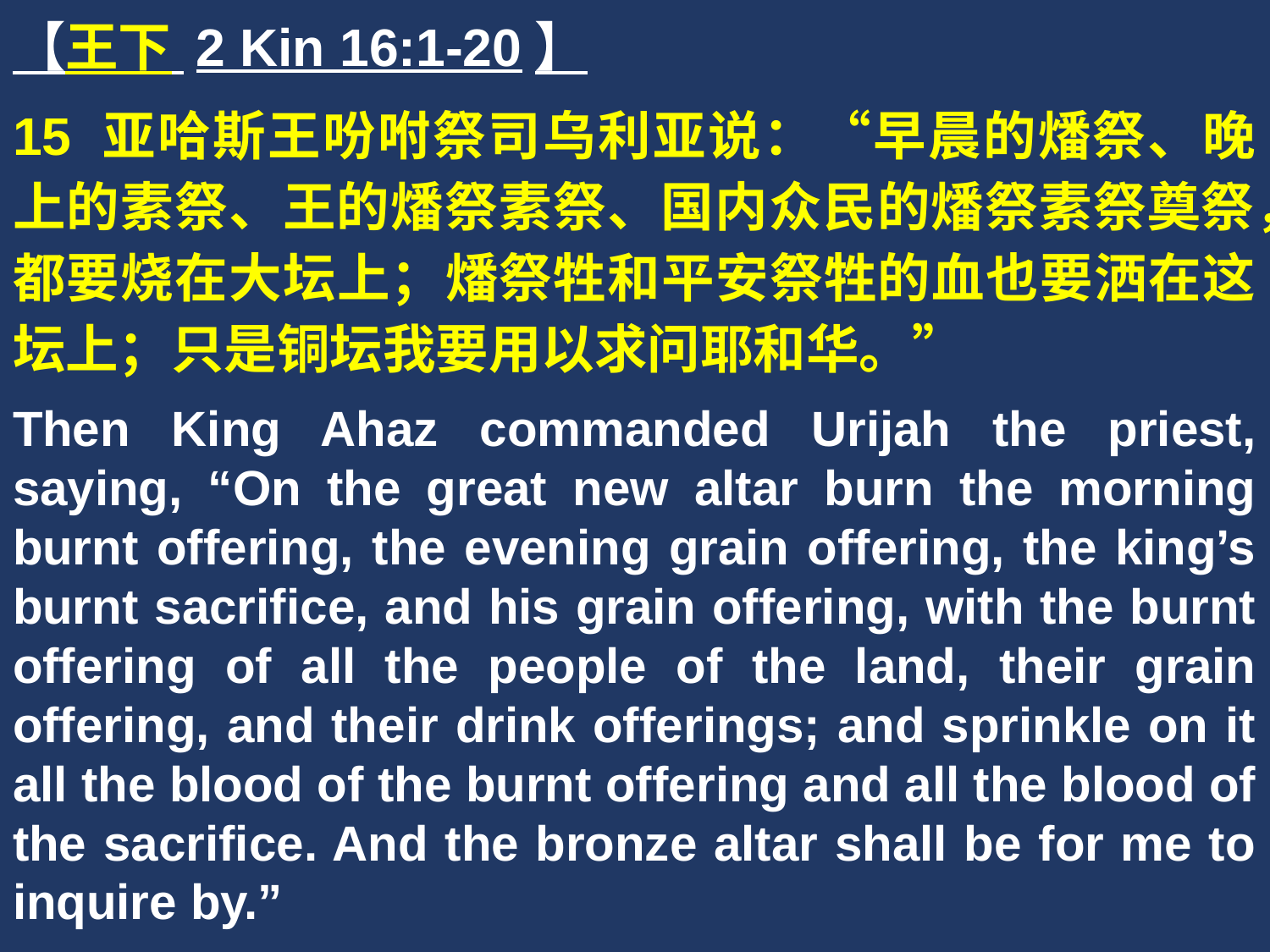

【王下 2 Kin 16:1-20】
15 亚哈斯王吩咐祭司乌利亚说：“早晨的燔祭、晚上的素祭、王的燔祭素祭、国内众民的燔祭素祭奠祭，都要烧在大坛上；燔祭牲和平安祭牲的血也要洒在这坛上；只是铜坛我要用以求问耶和华。”
Then King Ahaz commanded Urijah the priest, saying, “On the great new altar burn the morning burnt offering, the evening grain offering, the king’s burnt sacrifice, and his grain offering, with the burnt offering of all the people of the land, their grain offering, and their drink offerings; and sprinkle on it all the blood of the burnt offering and all the blood of the sacrifice. And the bronze altar shall be for me to inquire by.”